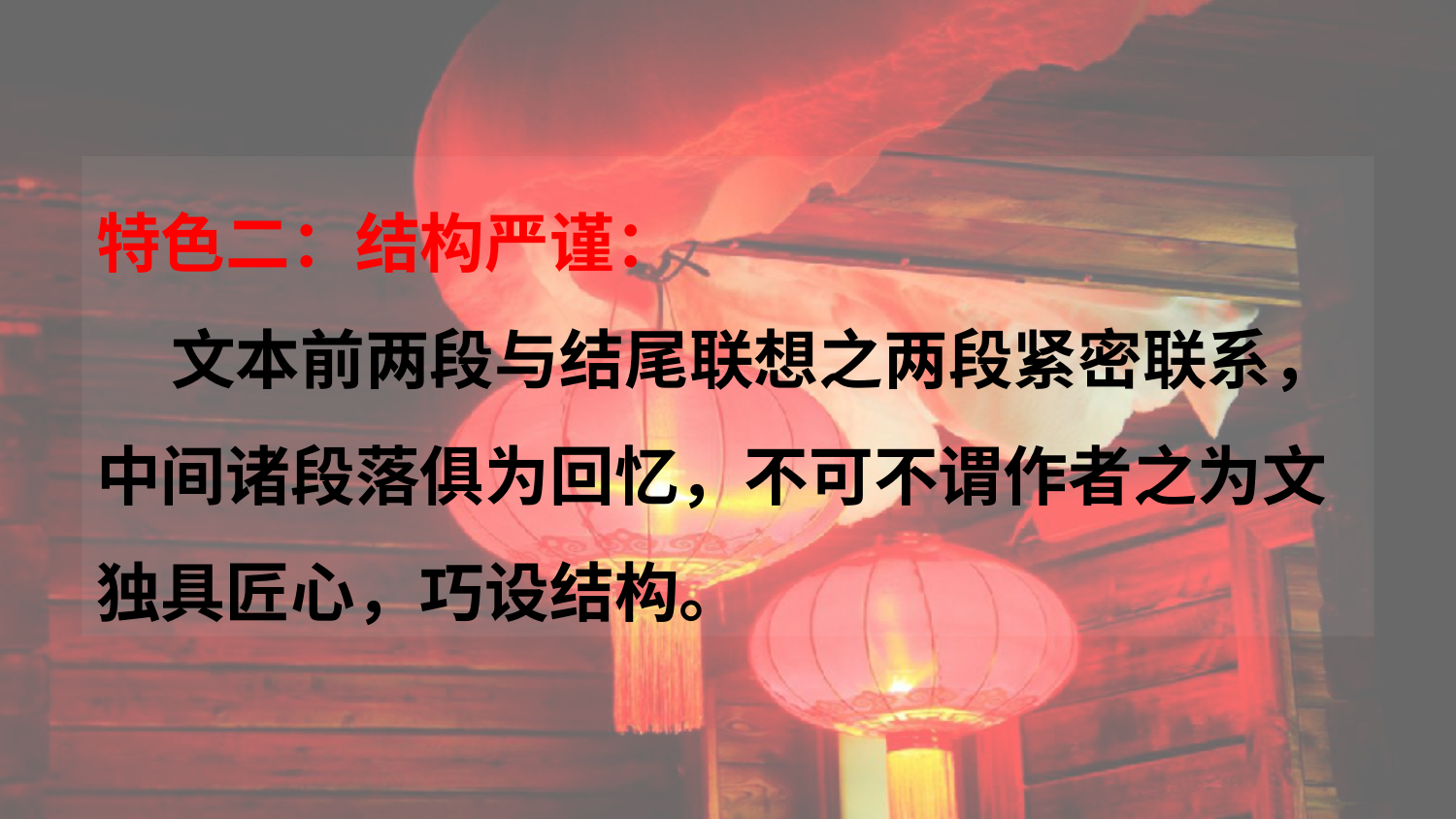

特色二：结构严谨：
    文本前两段与结尾联想之两段紧密联系，中间诸段落俱为回忆，不可不谓作者之为文独具匠心，巧设结构。